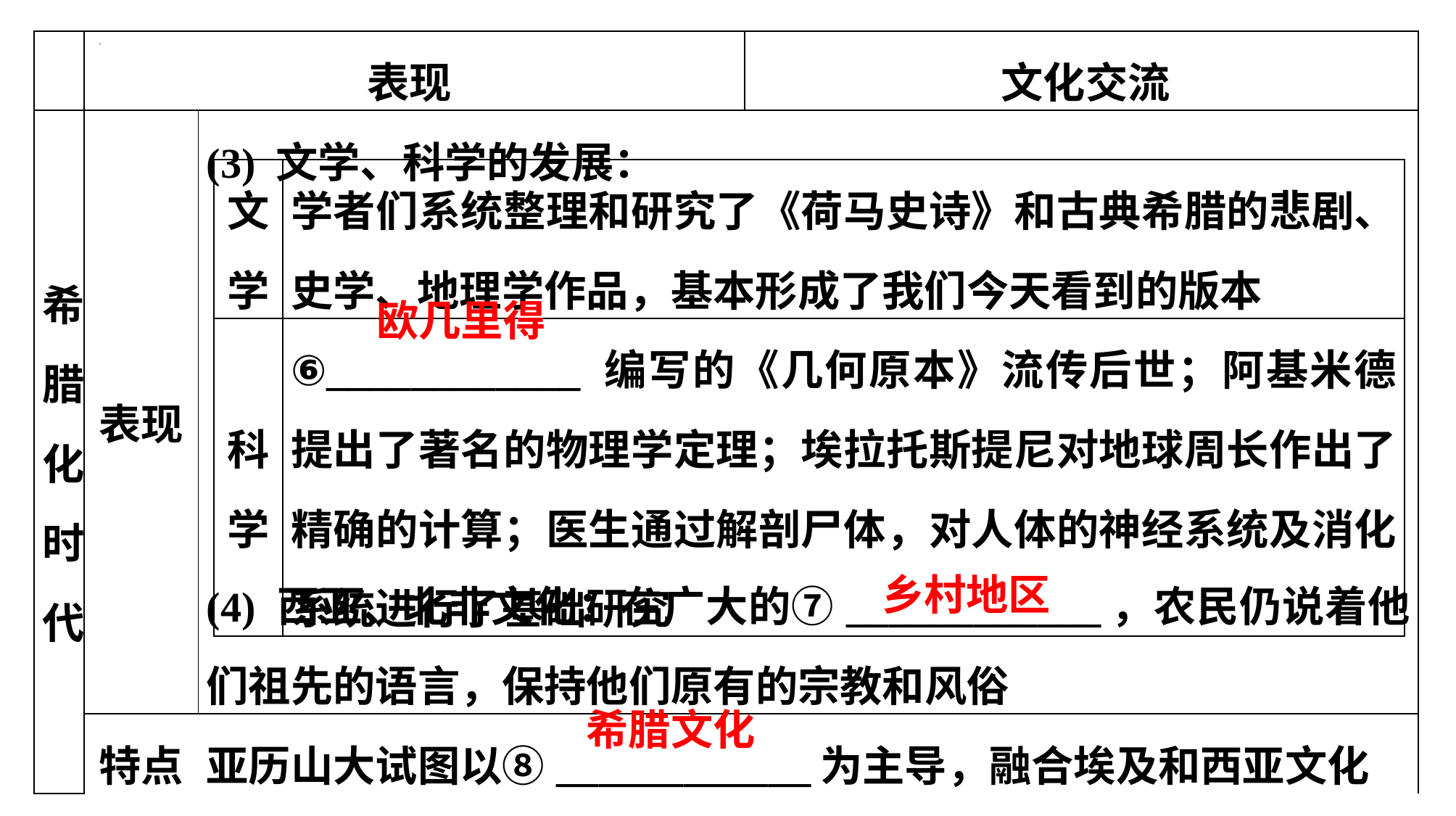

|  | 表现 |  | 文化交流 |
| --- | --- | --- | --- |
| 希腊化时代 | 表现 | (3) 文学、科学的发展： (4) 西亚、北非文化：在广大的⑦\_\_\_\_\_\_\_\_\_\_\_\_，农民仍说着他们祖先的语言，保持他们原有的宗教和风俗 |  |
|  | 特点 | 亚历山大试图以⑧\_\_\_\_\_\_\_\_\_\_\_\_为主导，融合埃及和西亚文化 |  |
| 文学 | 学者们系统整理和研究了《荷马史诗》和古典希腊的悲剧、史学、地理学作品，基本形成了我们今天看到的版本 |
| --- | --- |
| 科学 | ⑥\_\_\_\_\_\_\_\_\_\_\_\_ 编写的《几何原本》流传后世；阿基米德提出了著名的物理学定理；埃拉托斯提尼对地球周长作出了精确的计算；医生通过解剖尸体，对人体的神经系统及消化系统进行了基础研究 |
欧几里得
乡村地区
希腊文化